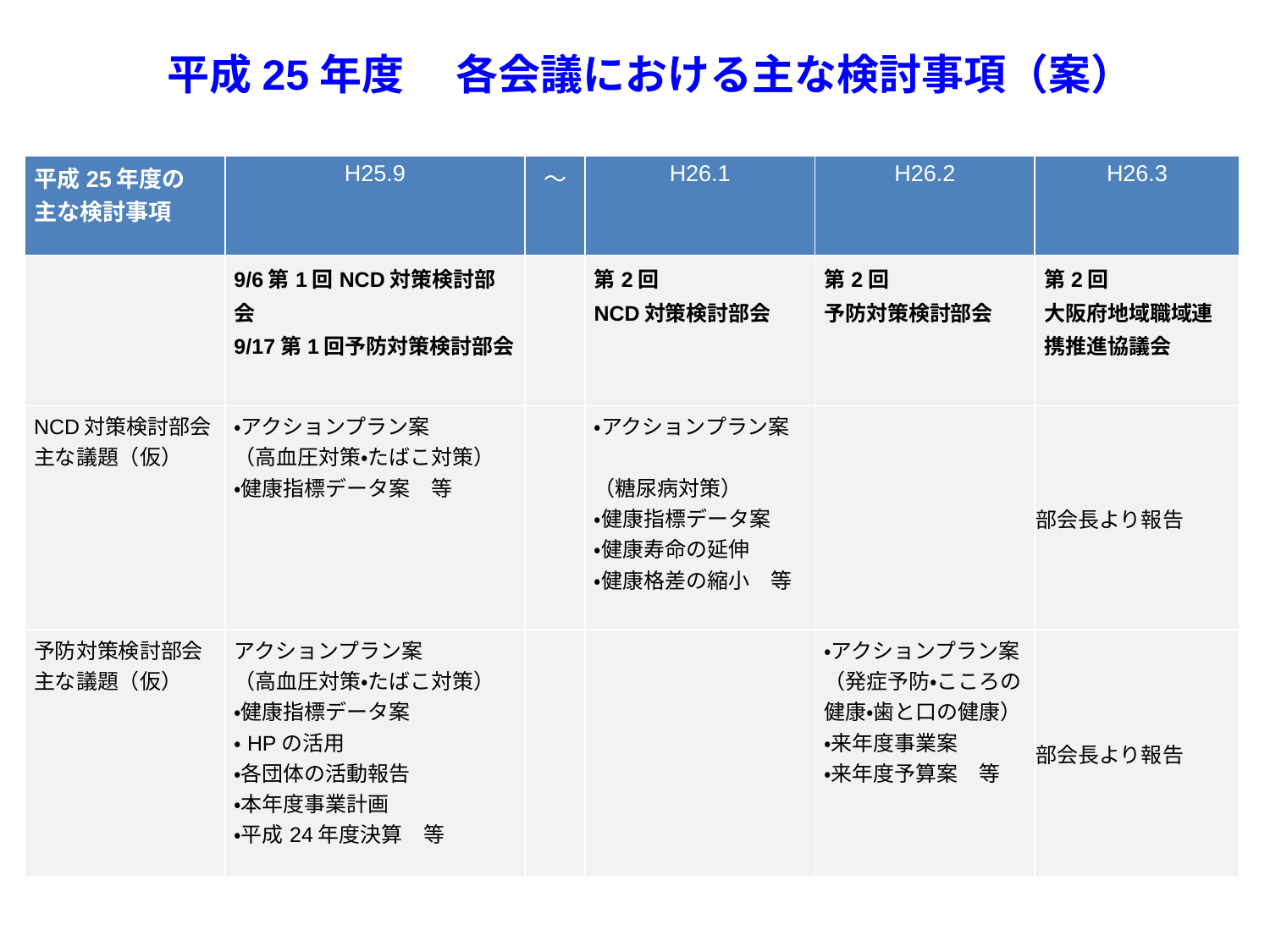

# 平成25年度 　各会議における主な検討事項（案）
| 平成25年度の 主な検討事項 | H25.9 | ～ | H26.1 | H26.2 | H26.3 |
| --- | --- | --- | --- | --- | --- |
|  | 9/6第1回NCD対策検討部会 9/17第1回予防対策検討部会 |  | 第2回 NCD対策検討部会 | 第2回 予防対策検討部会 | 第2回 大阪府地域職域連携推進協議会 |
| NCD対策検討部会 主な議題（仮） | ・アクションプラン案 （高血圧対策・たばこ対策） ・健康指標データ案　等 |  | ・アクションプラン案　 （糖尿病対策） ・健康指標データ案 ・健康寿命の延伸 ・健康格差の縮小　等 |  | 部会長より報告 |
| 予防対策検討部会 主な議題（仮） | アクションプラン案 （高血圧対策・たばこ対策） ・健康指標データ案 ・HPの活用 ・各団体の活動報告 ・本年度事業計画 ・平成24年度決算　等 |  |  | ・アクションプラン案 （発症予防・こころの健康・歯と口の健康） ・来年度事業案 ・来年度予算案　等 | 部会長より報告 |